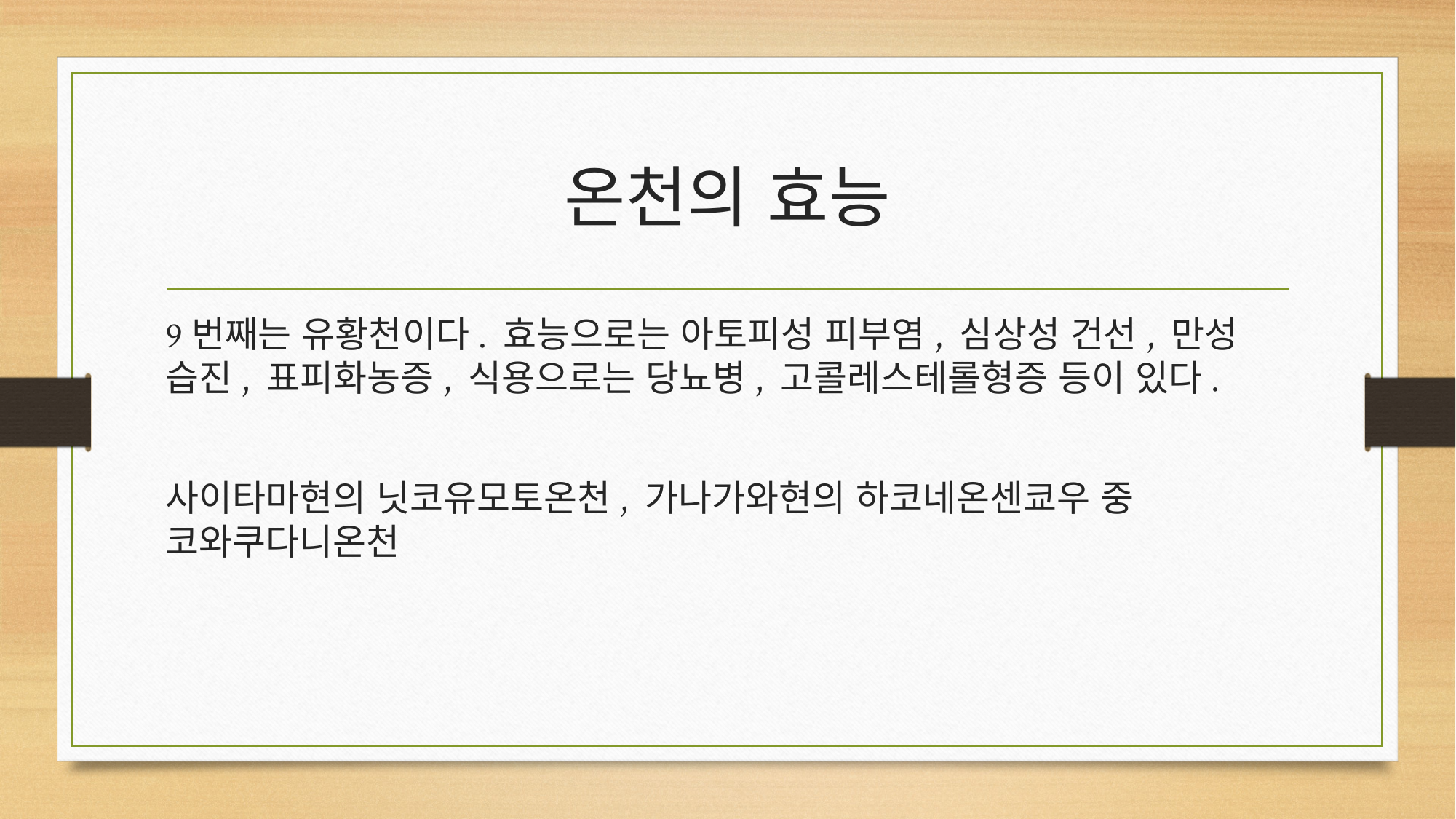

# 온천의 효능
9번째는 유황천이다. 효능으로는 아토피성 피부염, 심상성 건선, 만성 습진, 표피화농증, 식용으로는 당뇨병, 고콜레스테롤형증 등이 있다.

사이타마현의 닛코유모토온천, 가나가와현의 하코네온센쿄우 중 코와쿠다니온천